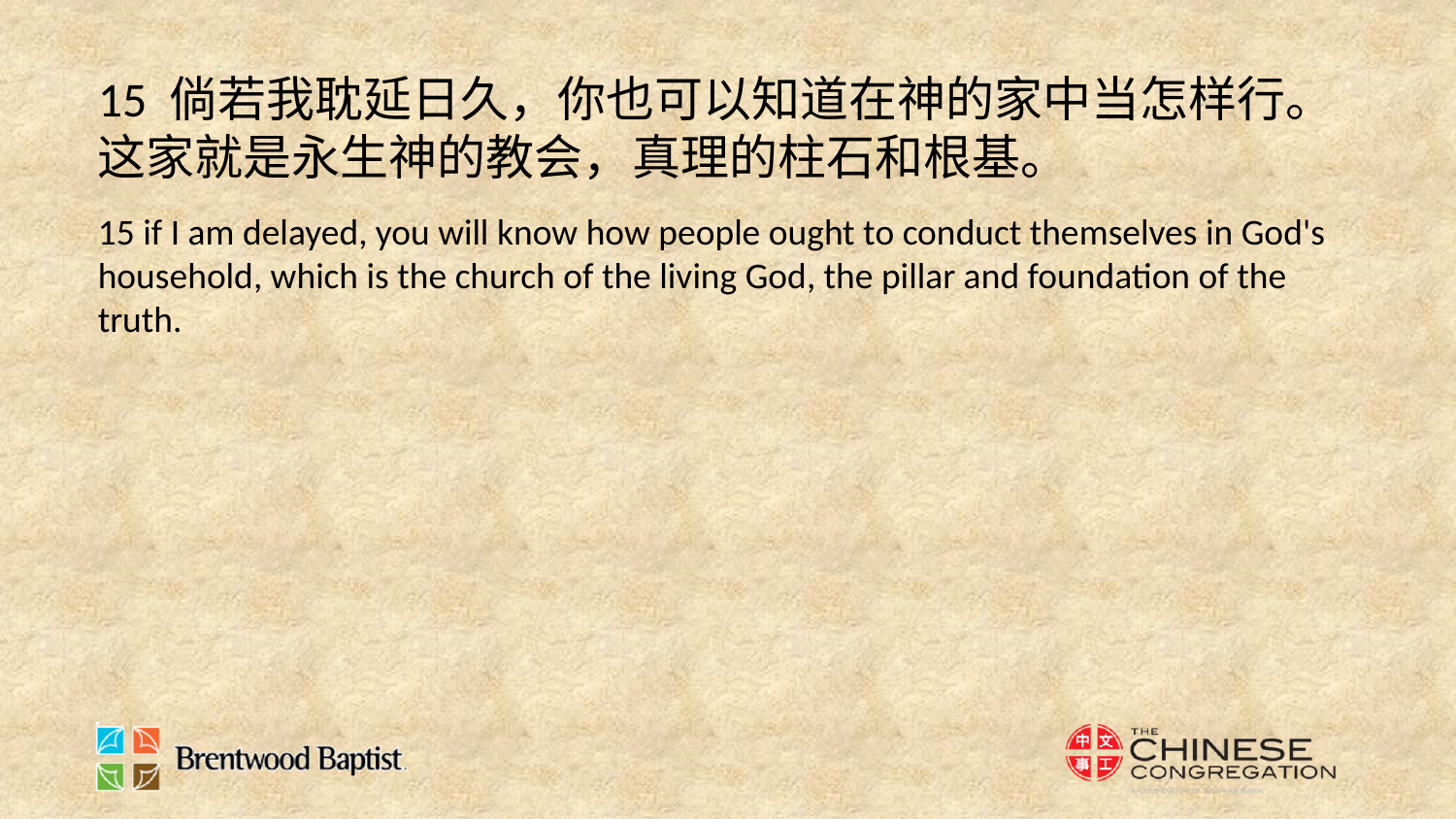

15 倘若我耽延日久，你也可以知道在神的家中当怎样行。这家就是永生神的教会，真理的柱石和根基。

15 if I am delayed, you will know how people ought to conduct themselves in God's household, which is the church of the living God, the pillar and foundation of the truth.